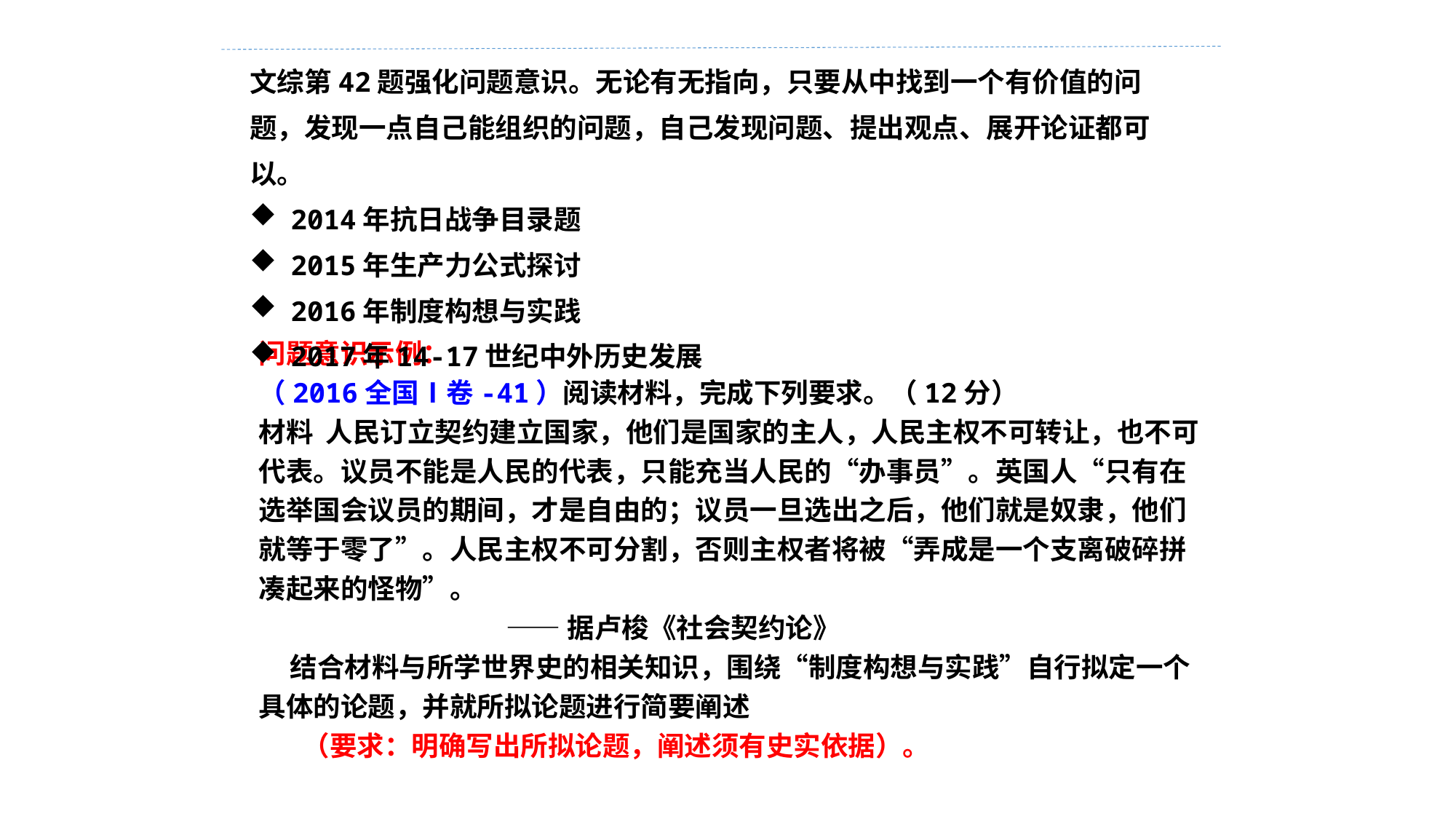

文综第42题强化问题意识。无论有无指向，只要从中找到一个有价值的问题，发现一点自己能组织的问题，自己发现问题、提出观点、展开论证都可以。
2014年抗日战争目录题
2015年生产力公式探讨
2016年制度构想与实践
2017年14-17世纪中外历史发展
问题意识示例：
（2016全国Ⅰ卷-41）阅读材料，完成下列要求。（12分）
材料  人民订立契约建立国家，他们是国家的主人，人民主权不可转让，也不可代表。议员不能是人民的代表，只能充当人民的“办事员”。英国人“只有在选举国会议员的期间，才是自由的；议员一旦选出之后，他们就是奴隶，他们就等于零了”。人民主权不可分割，否则主权者将被“弄成是一个支离破碎拼凑起来的怪物”。
                                        ——据卢梭《社会契约论》
    结合材料与所学世界史的相关知识，围绕“制度构想与实践”自行拟定一个具体的论题，并就所拟论题进行简要阐述
      （要求：明确写出所拟论题，阐述须有史实依据）。